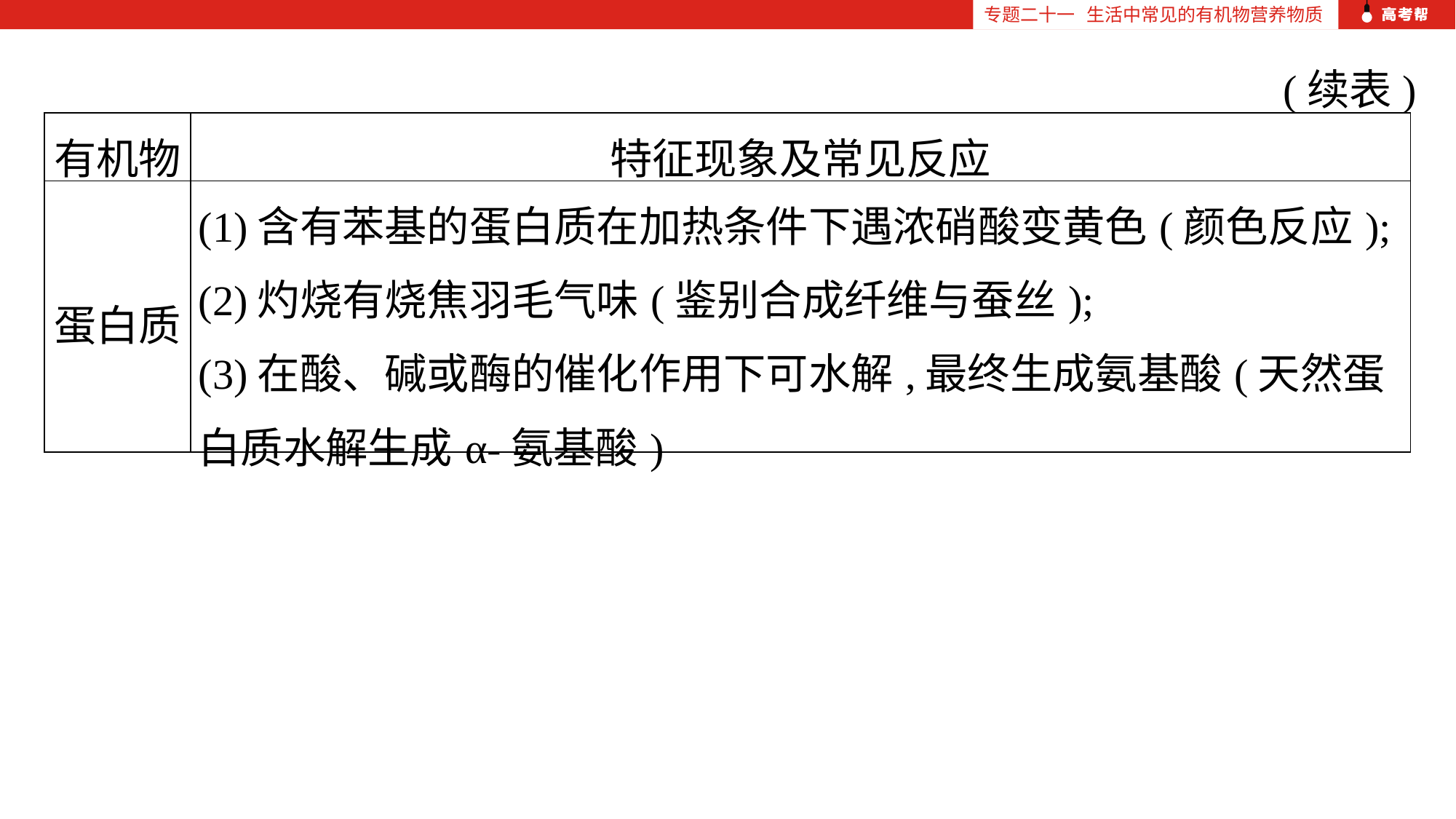

专题二十一   生活中常见的有机物营养物质
(续表)
| 有机物 | 特征现象及常见反应 |
| --- | --- |
| 蛋白质 | (1)含有苯基的蛋白质在加热条件下遇浓硝酸变黄色(颜色反应); (2)灼烧有烧焦羽毛气味(鉴别合成纤维与蚕丝); (3)在酸、碱或酶的催化作用下可水解,最终生成氨基酸(天然蛋白质水解生成α-氨基酸) |